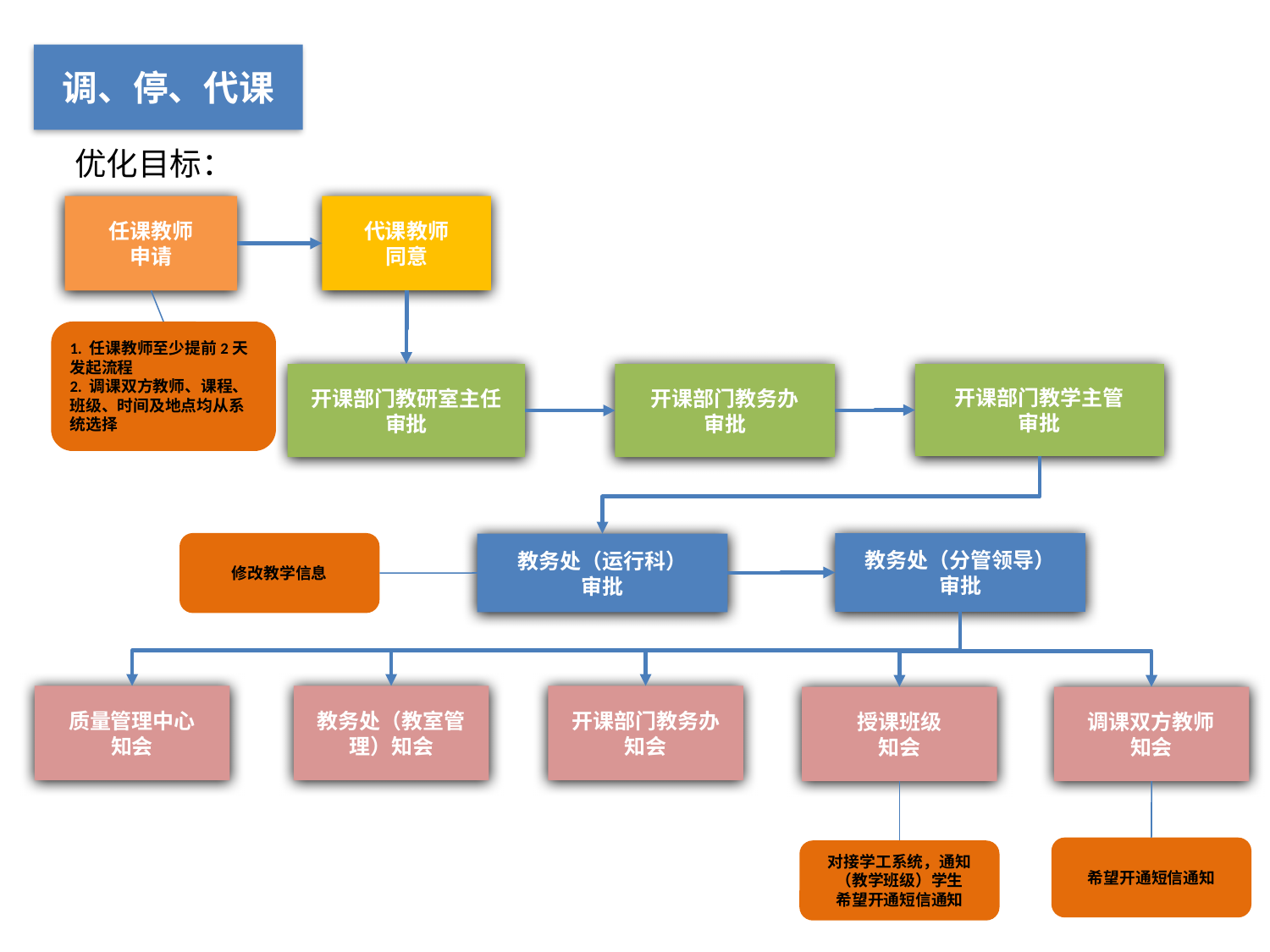

调、停、代课
优化目标：
任课教师
申请
代课教师
同意
1. 任课教师至少提前2天
发起流程
2. 调课双方教师、课程、班级、时间及地点均从系统选择
开课部门教研室主任
审批
开课部门教务办
审批
开课部门教学主管
审批
修改教学信息
教务处（分管领导）
审批
教务处（运行科）
审批
质量管理中心
知会
教务处（教室管理）知会
开课部门教务办
知会
授课班级
知会
调课双方教师
知会
希望开通短信通知
对接学工系统，通知（教学班级）学生
希望开通短信通知